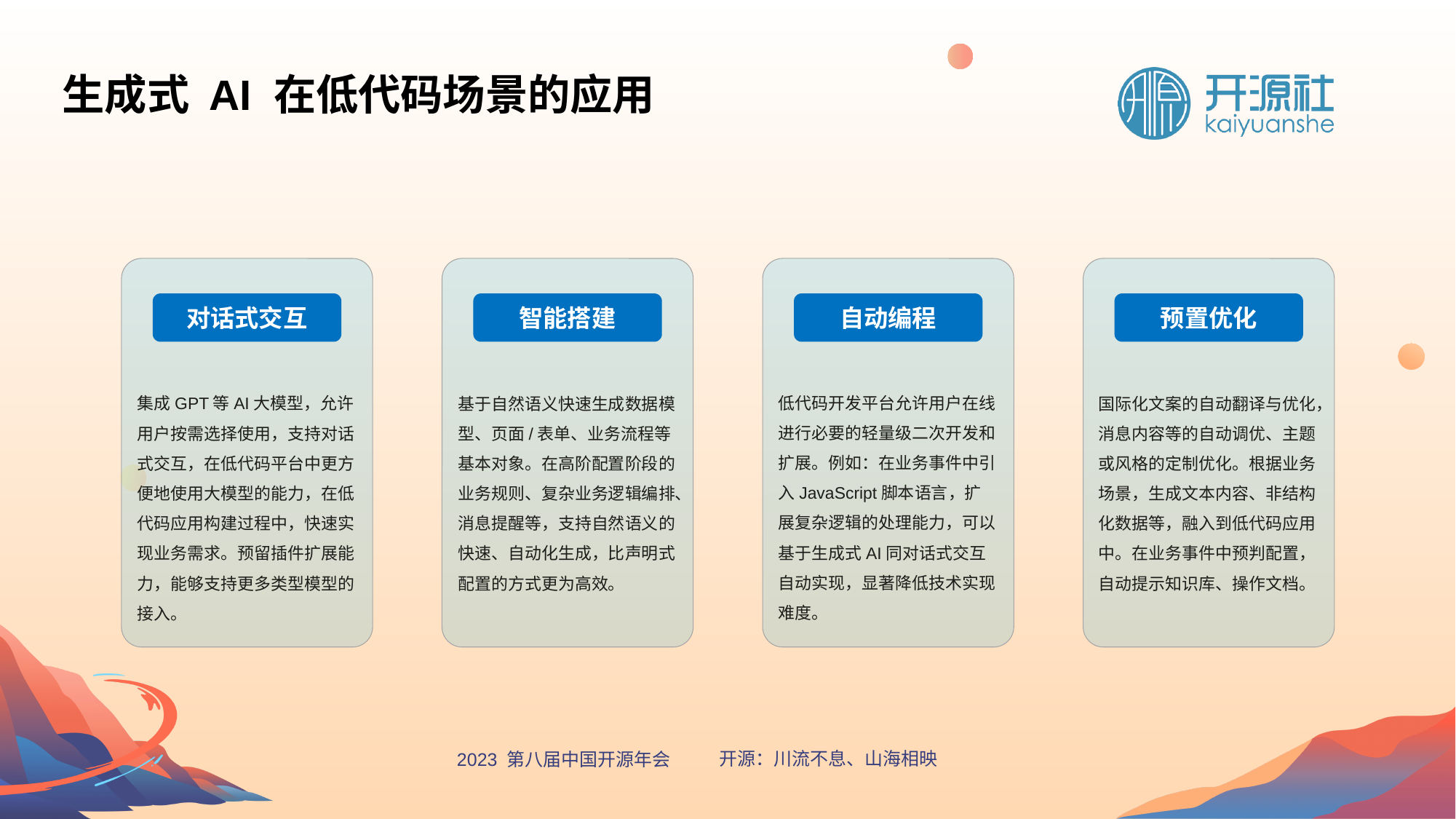

生成式 AI 在低代码场景的应用

对话式交互
智能搭建
自动编程
预置优化
低代码开发平台允许用户在线进行必要的轻量级二次开发和扩展。例如：在业务事件中引入JavaScript脚本语言，扩展复杂逻辑的处理能力，可以基于生成式AI同对话式交互自动实现，显著降低技术实现难度。
集成GPT等AI大模型，允许用户按需选择使用，支持对话式交互，在低代码平台中更方便地使用大模型的能力，在低代码应用构建过程中，快速实现业务需求。预留插件扩展能力，能够支持更多类型模型的接入。
基于自然语义快速生成数据模型、页面/表单、业务流程等基本对象。在高阶配置阶段的业务规则、复杂业务逻辑编排、消息提醒等，支持自然语义的快速、自动化生成，比声明式配置的方式更为高效。
国际化文案的自动翻译与优化，消息内容等的自动调优、主题或风格的定制优化。根据业务场景，生成文本内容、非结构化数据等，融入到低代码应用中。在业务事件中预判配置，自动提示知识库、操作文档。